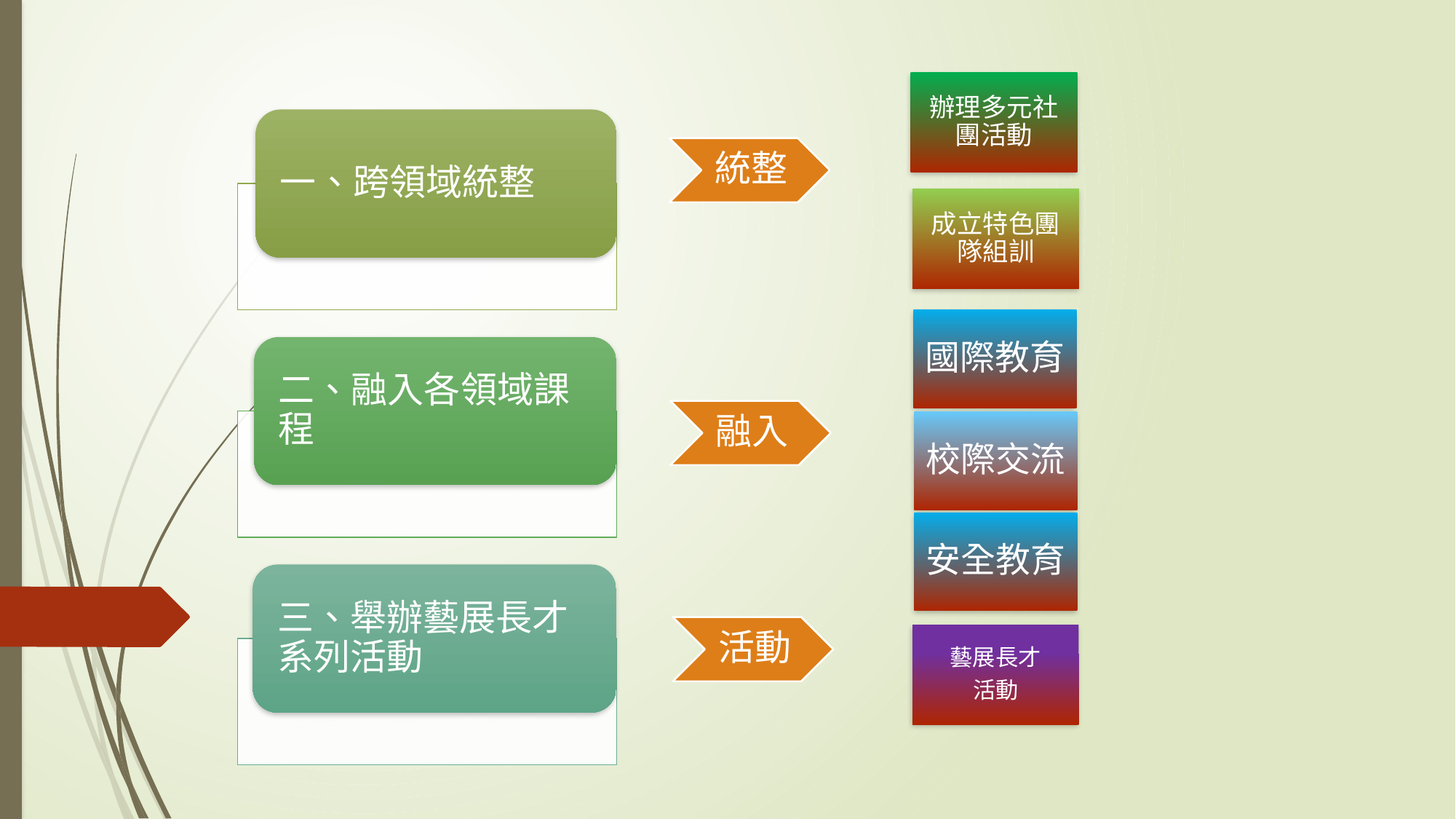

辦理多元社團活動
成立特色團隊組訓
一、跨領域統整
二、融入各領域課程
三、舉辦藝展長才系列活動
統整

國際教育
校際交流
安全教育
融入

活動
藝展長才
活動